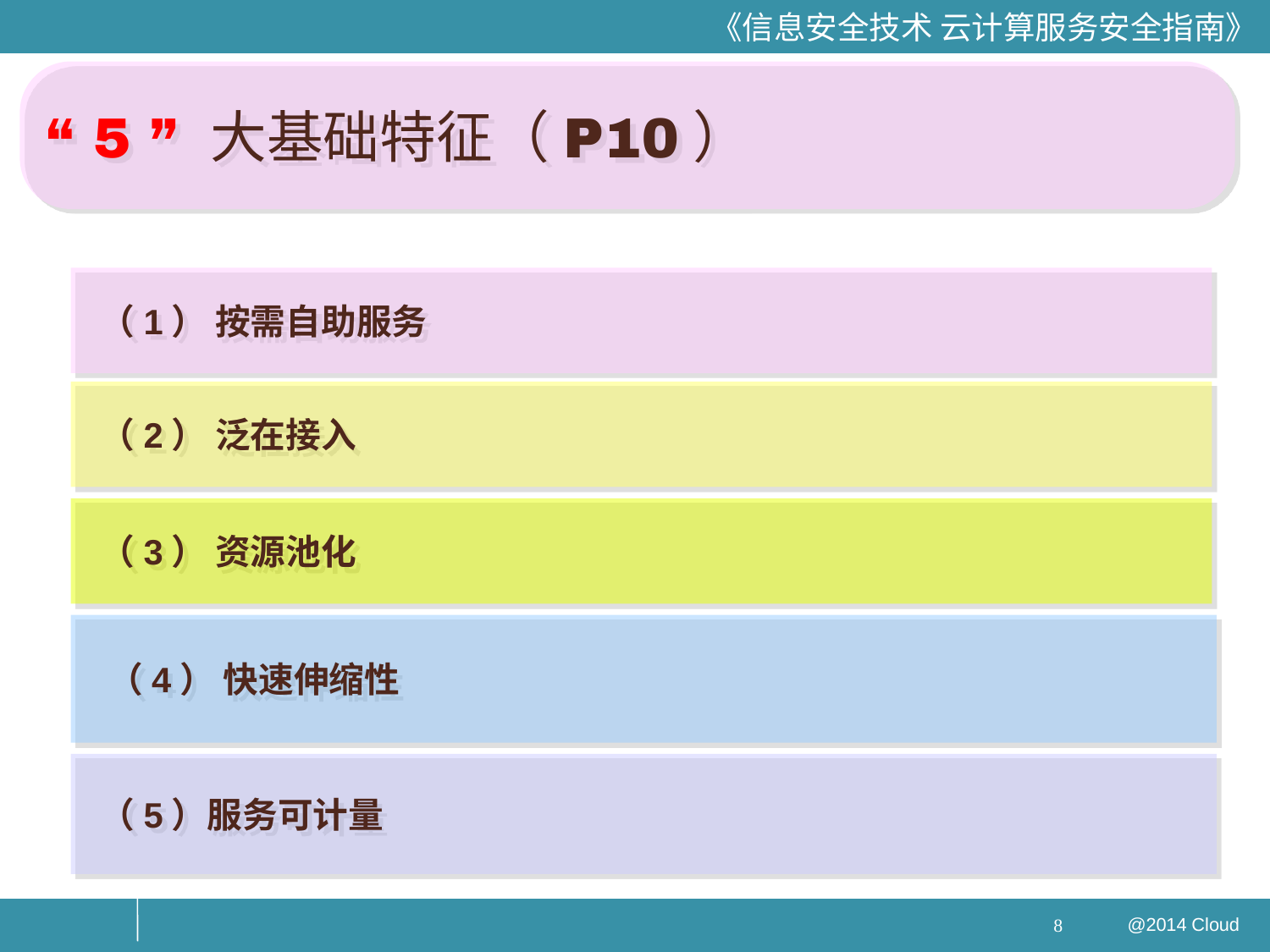

“ 5 ” 大基础特征（P10）
 （1） 按需自助服务
 （2） 泛在接入
 （3） 资源池化
  （4） 快速伸缩性
 （5）服务可计量
8